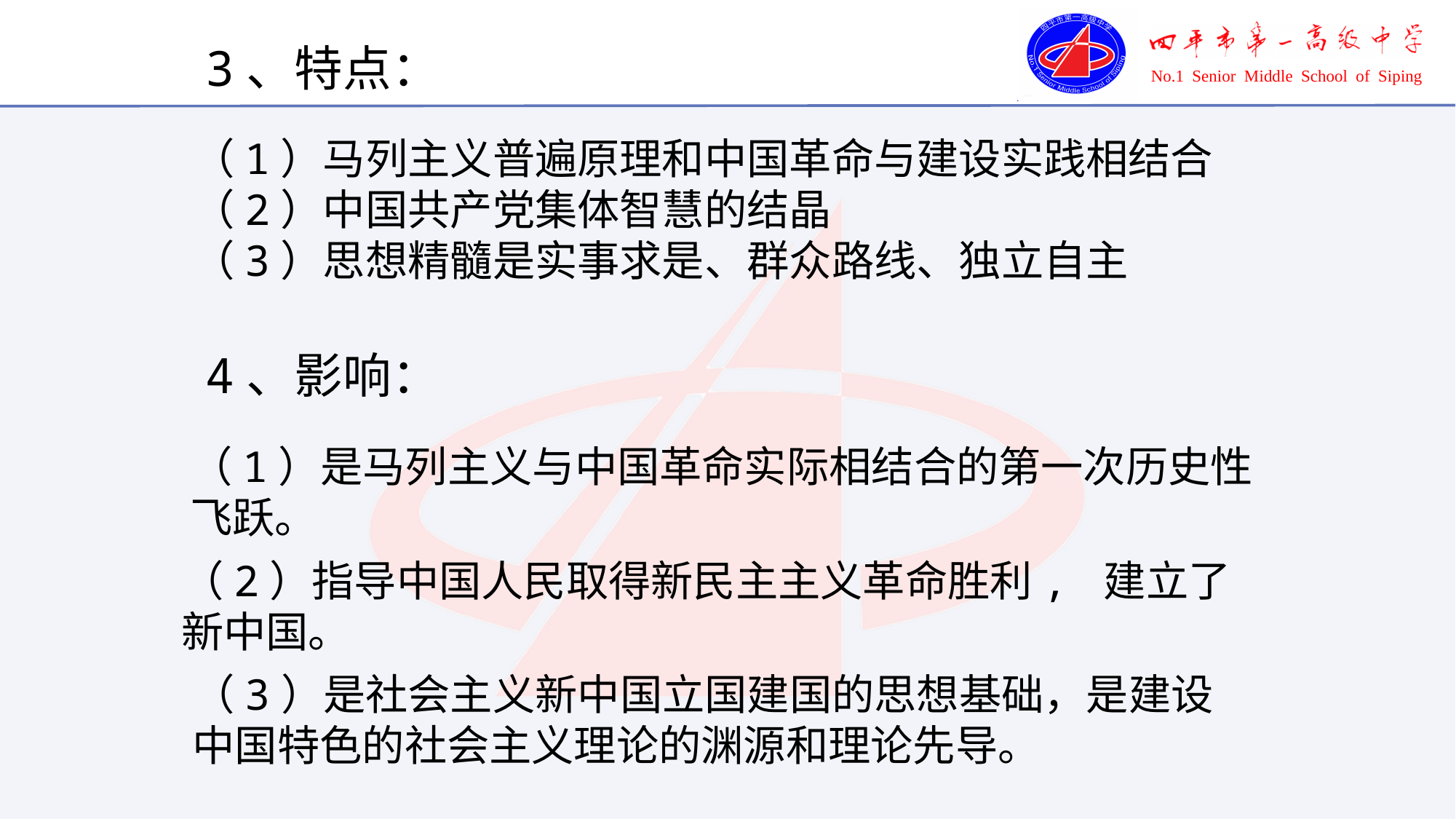

3、特点：
（1）马列主义普遍原理和中国革命与建设实践相结合
（2）中国共产党集体智慧的结晶
（3）思想精髓是实事求是、群众路线、独立自主
4、影响：
（1）是马列主义与中国革命实际相结合的第一次历史性飞跃。
（2）指导中国人民取得新民主主义革命胜利, 建立了新中国。
（3）是社会主义新中国立国建国的思想基础，是建设中国特色的社会主义理论的渊源和理论先导。